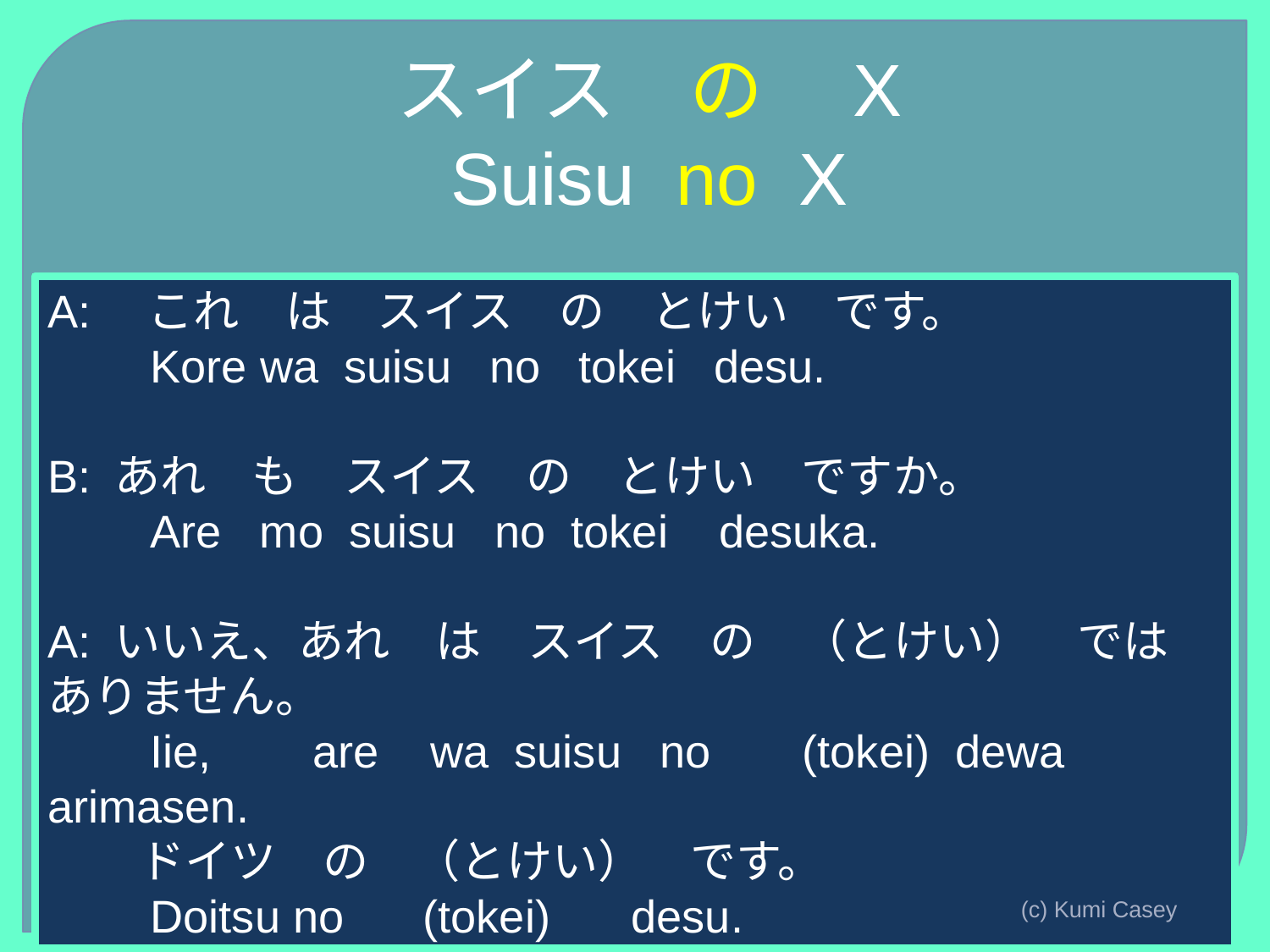

# スイス　の　X Suisu  no  X
A:　これ　は　スイス　の　とけい　です。
　　Kore wa  suisu   no   tokei   desu.

B: あれ　も　スイス　の　とけい　ですか。
　　Are   mo  suisu   no  tokei    desuka.

A: いいえ、あれ　は　スイス　の　（とけい）　では　ありません。
　　Iie,        are    wa  suisu   no 　 (tokei)  dewa arimasen.
　　ドイツ　の　（とけい）　です。
　　Doitsu no　 (tokei) 　desu.
(c) Kumi Casey